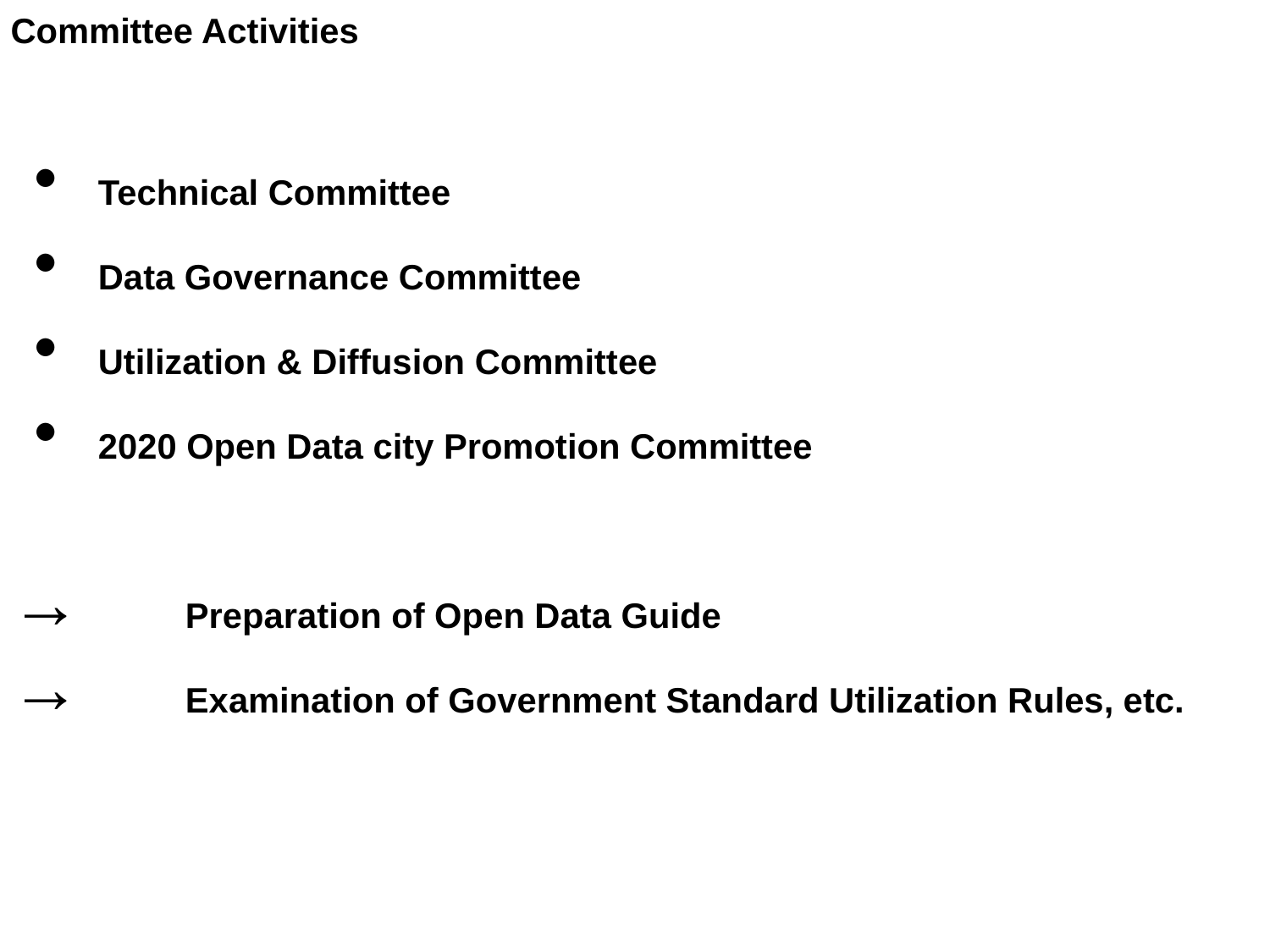

# Committee Activities ・Technical Committee ・Data Governance Committee ・Utilization & Diffusion Committee ・2020 Open Data city Promotion Committee →　Preparation of Open Data Guide →　Examination of Government Standard Utilization Rules, etc.